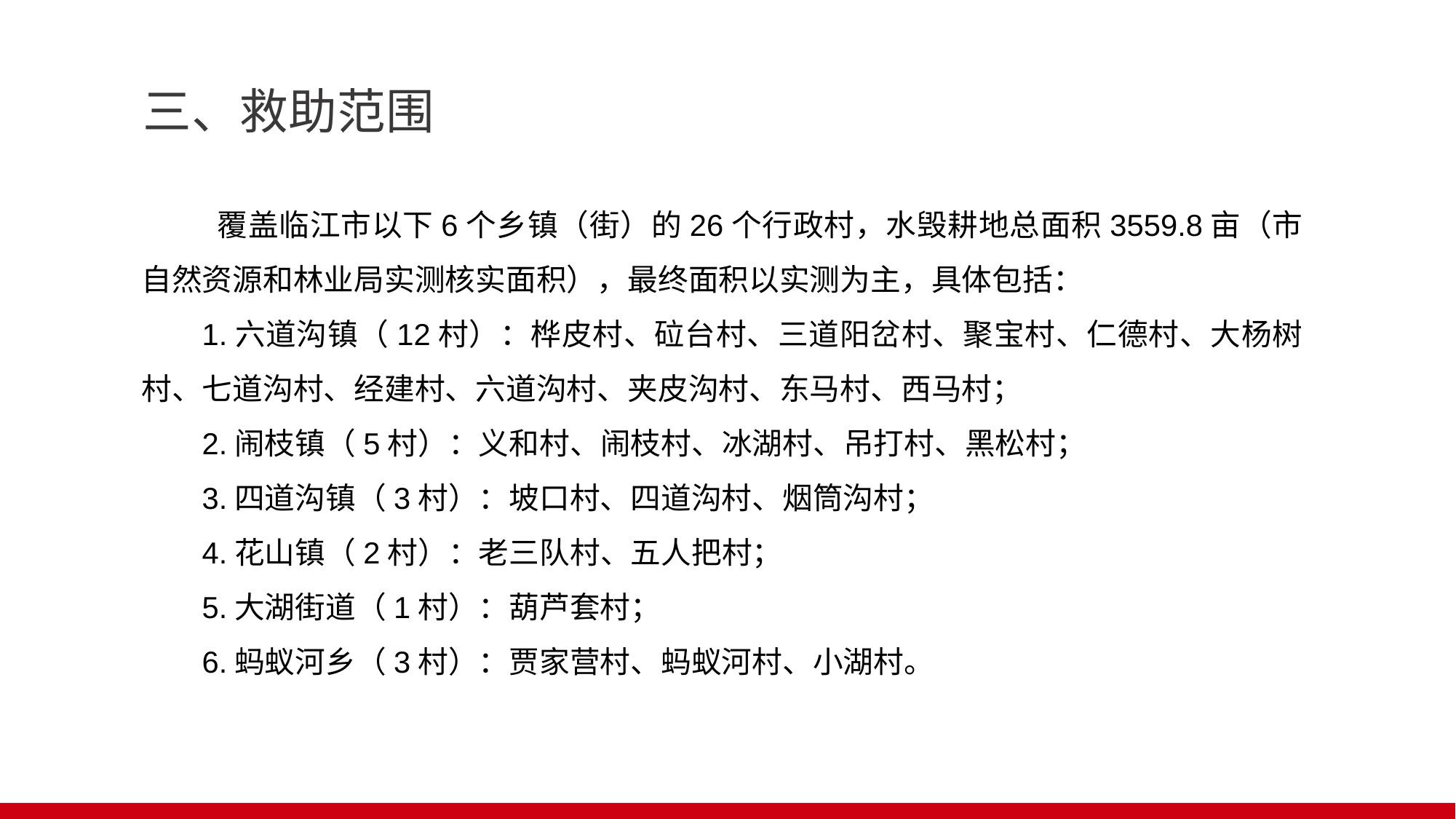

三、救助范围
 覆盖临江市以下6个乡镇（街）的26个行政村，水毁耕地总面积3559.8亩（市自然资源和林业局实测核实面积），最终面积以实测为主，具体包括：
1.六道沟镇（12村）：桦皮村、砬台村、三道阳岔村、聚宝村、仁德村、大杨树村、七道沟村、经建村、六道沟村、夹皮沟村、东马村、西马村；
2.闹枝镇（5村）：义和村、闹枝村、冰湖村、吊打村、黑松村；
3.四道沟镇（3村）：坡口村、四道沟村、烟筒沟村；
4.花山镇（2村）：老三队村、五人把村；
5.大湖街道（1村）：葫芦套村；
6.蚂蚁河乡（3村）：贾家营村、蚂蚁河村、小湖村。